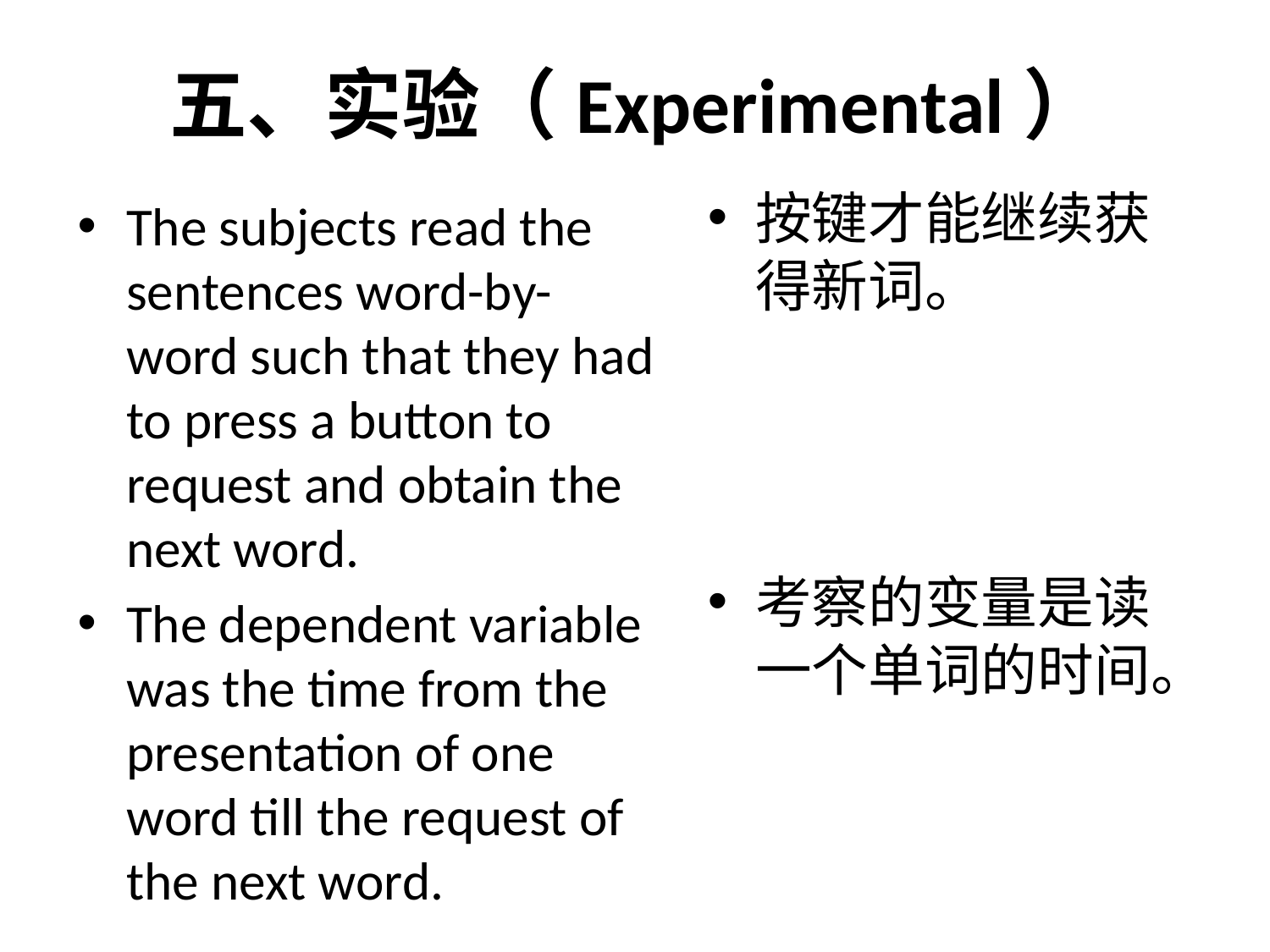

# 五、实验（Experimental）
按键才能继续获得新词。

考察的变量是读一个单词的时间。

The subjects read the sentences word-by-word such that they had to press a button to request and obtain the next word.
The dependent variable was the time from the presentation of one word till the request of the next word.